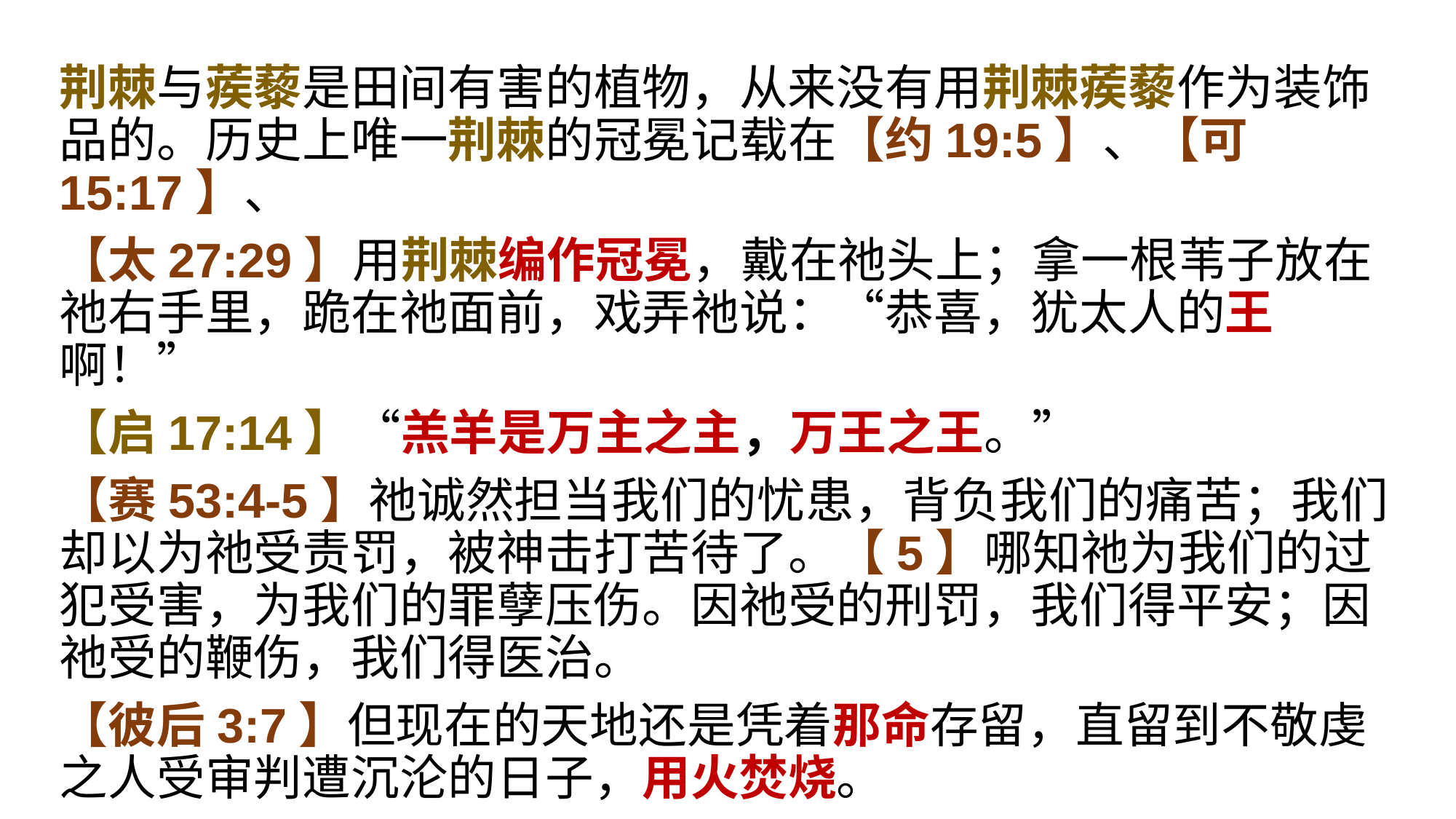

#
荆棘与蒺藜是田间有害的植物，从来没有用荆棘蒺藜作为装饰品的。历史上唯一荆棘的冠冕记载在【约19:5】、【可15:17】、
【太27:29】用荆棘编作冠冕，戴在祂头上；拿一根苇子放在祂右手里，跪在祂面前，戏弄祂说：“恭喜，犹太人的王啊！”
【启17:14】“羔羊是万主之主，万王之王。”
【赛53:4-5】祂诚然担当我们的忧患，背负我们的痛苦；我们却以为祂受责罚，被神击打苦待了。【5】哪知祂为我们的过犯受害，为我们的罪孽压伤。因祂受的刑罚，我们得平安；因祂受的鞭伤，我们得医治。
【彼后3:7】但现在的天地还是凭着那命存留，直留到不敬虔之人受审判遭沉沦的日子，用火焚烧。